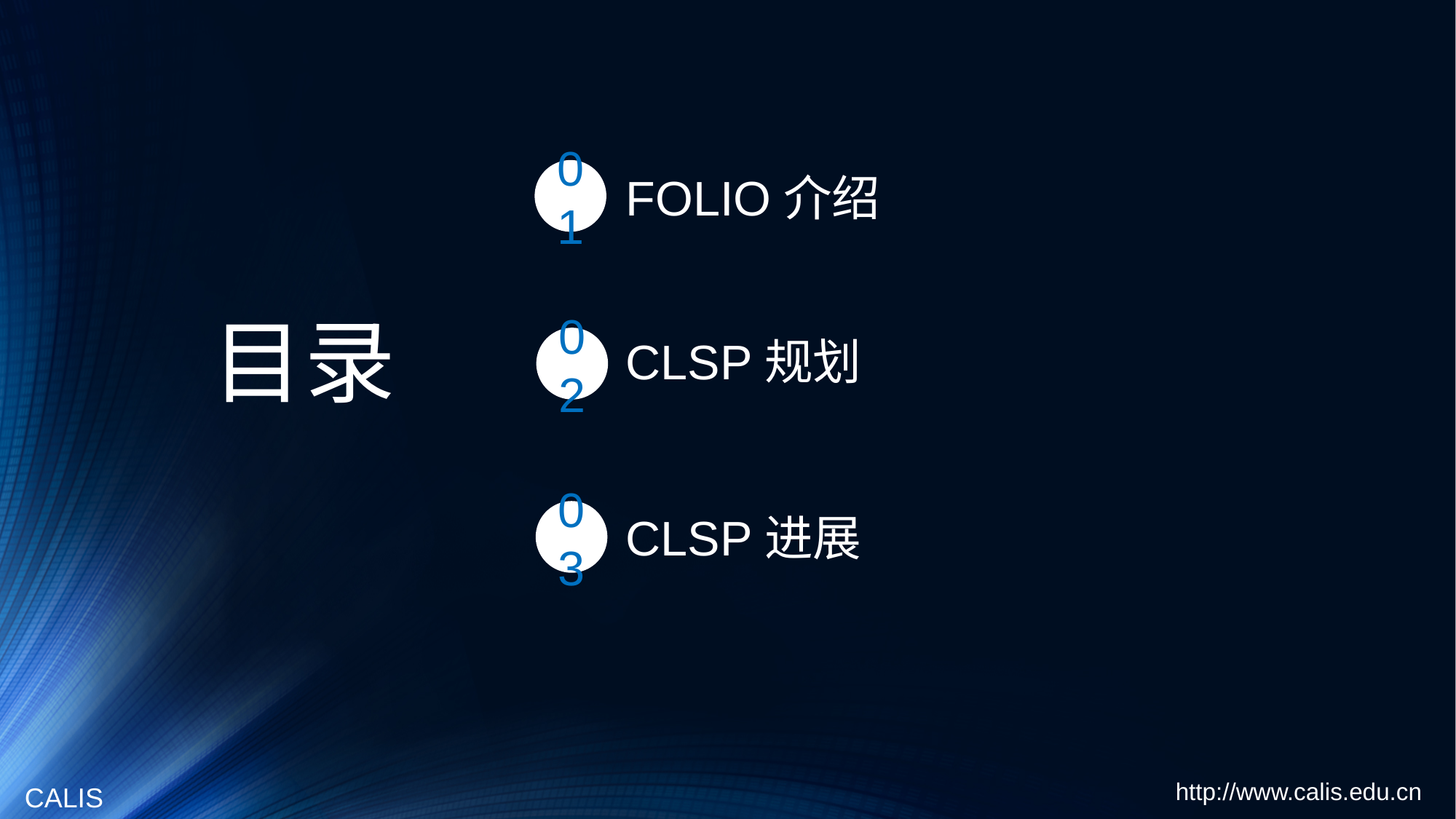

01
FOLIO介绍

# 目录
02
CLSP规划

03
CLSP进展

http://www.calis.edu.cn
CALIS